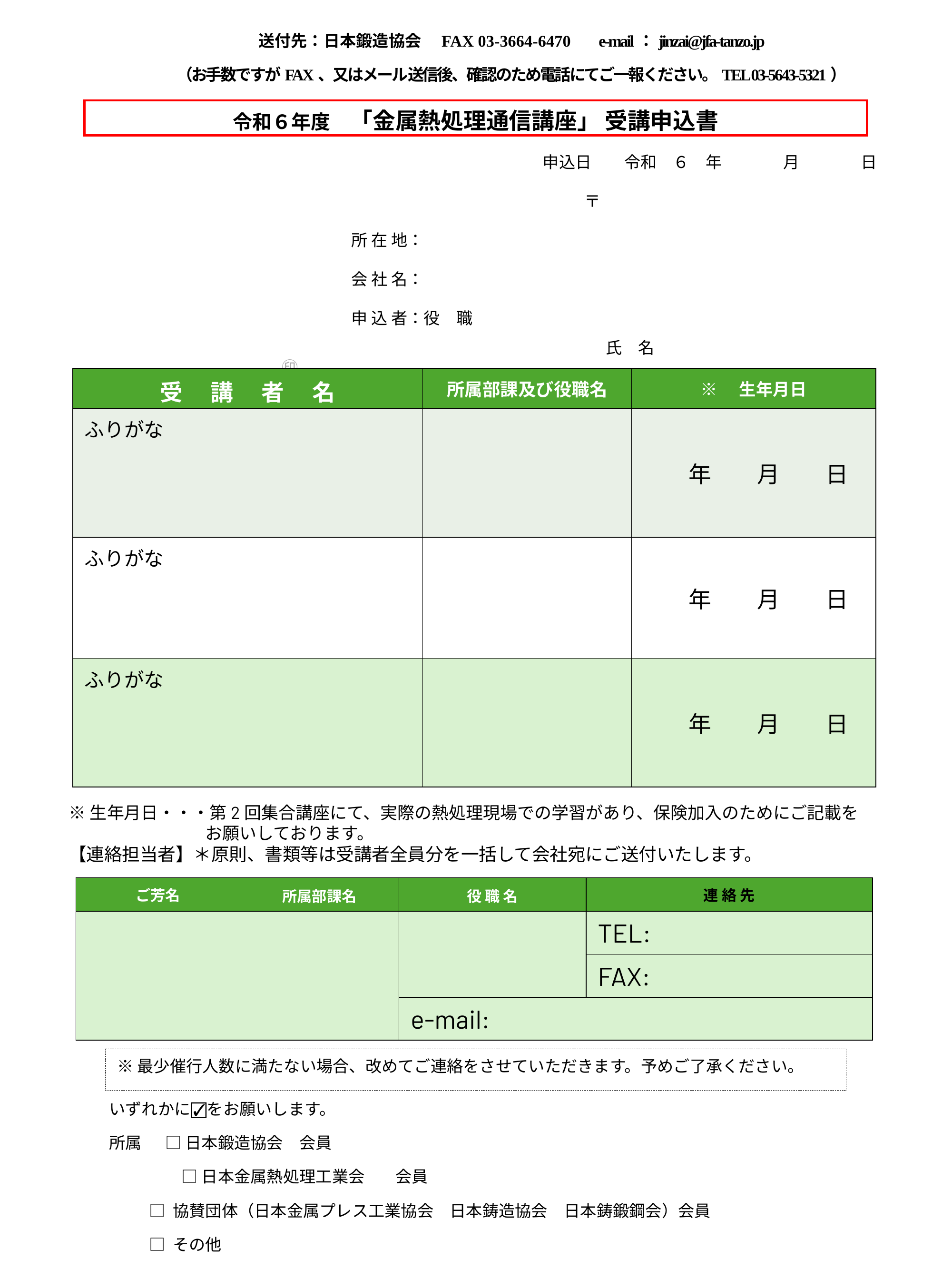

送付先：日本鍛造協会　FAX 03-3664-6470　 e-mail：jinzai@jfa-tanzo.jp
（お手数ですがFAX、又はメール送信後、確認のため電話にてご一報ください。TEL 03-5643-5321）
令和６年度　「金属熱処理通信講座」 受講申込書
　　申込日　　令和　６　年 　　　  月　 　  　日
　　　　　　　　　　　　　　　 　　　　　　　　　　　                                             〒
                                 所 在 地：
                                 会 社 名：
                                 申 込 者：役　職
                                                                                                      氏　名           　　　　　　　　　　          　　　　　　　　　　　　　　　　    ㊞
| 受 　講　 者　 名 | 所属部課及び役職名 | ※　生年月日 |
| --- | --- | --- |
| ふりがな |  | 年　　月　　日 |
| ふりがな |  | 年　　月　　日 |
| ふりがな |  | 年　　月　　日 |
※生年月日・・・第2回集合講座にて、実際の熱処理現場での学習があり、保険加入のためにご記載を
　　　　　　　　お願いしております。
【連絡担当者】＊原則、書類等は受講者全員分を一括して会社宛にご送付いたします。
| ご芳名 | 所属部課名 | 役 職 名 | 連 絡 先 |
| --- | --- | --- | --- |
|  |  |  | TEL: |
|  |  |  | FAX: |
|  |  | e-mail: |  |
※最少催行人数に満たない場合、改めてご連絡をさせていただきます。予めご了承ください。
いずれかに☑をお願いします。
所属　  □ 日本鍛造協会　会員
　　　　  □ 日本金属熱処理工業会　    会員
 □ 協賛団体（日本金属プレス工業協会　日本鋳造協会　日本鋳鍛鋼会）会員
 □ その他